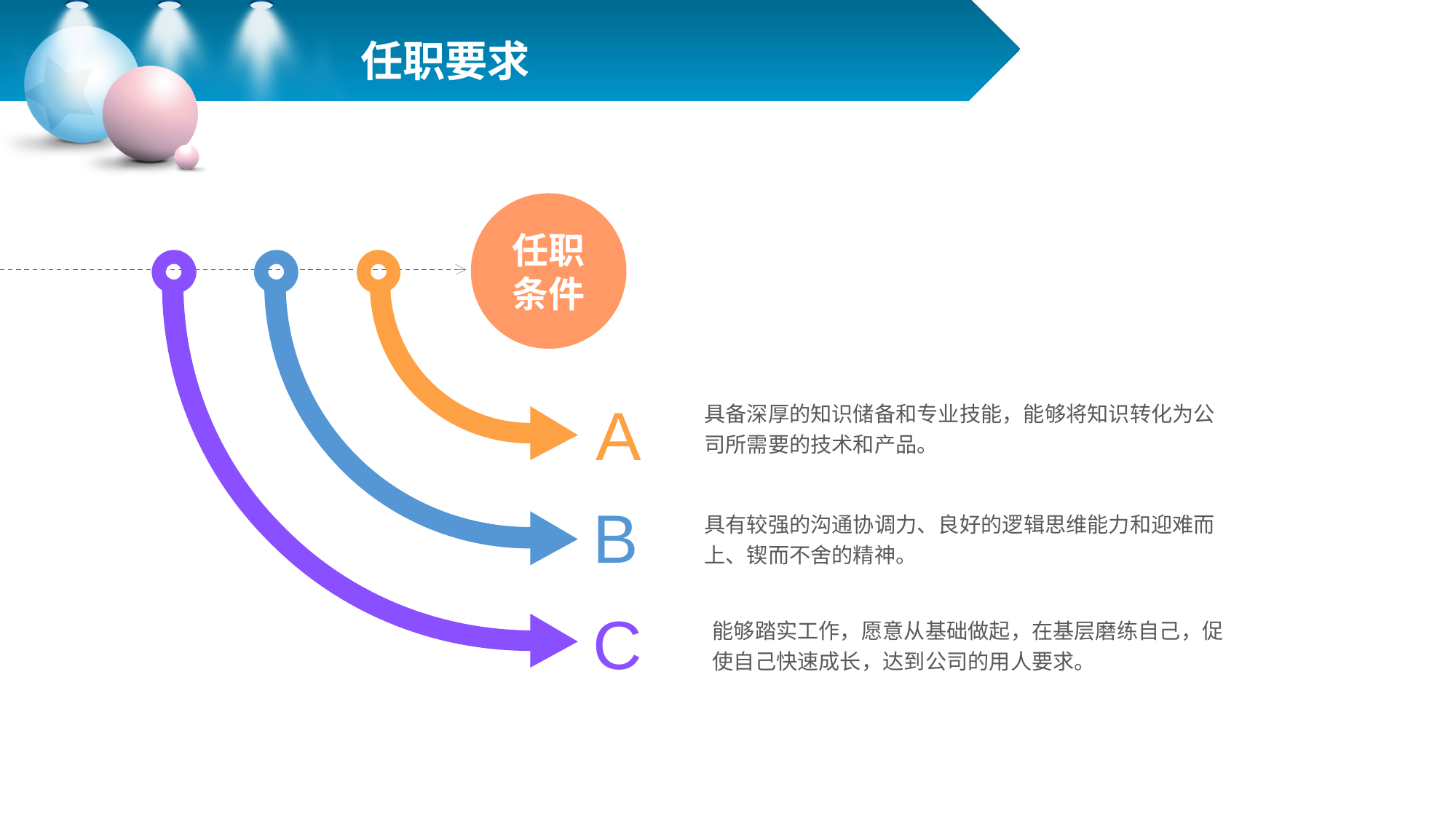

任职要求
任职条件

A
具备深厚的知识储备和专业技能，能够将知识转化为公司所需要的技术和产品。
B
具有较强的沟通协调力、良好的逻辑思维能力和迎难而上、锲而不舍的精神。
C
能够踏实工作，愿意从基础做起，在基层磨练自己，促使自己快速成长，达到公司的用人要求。